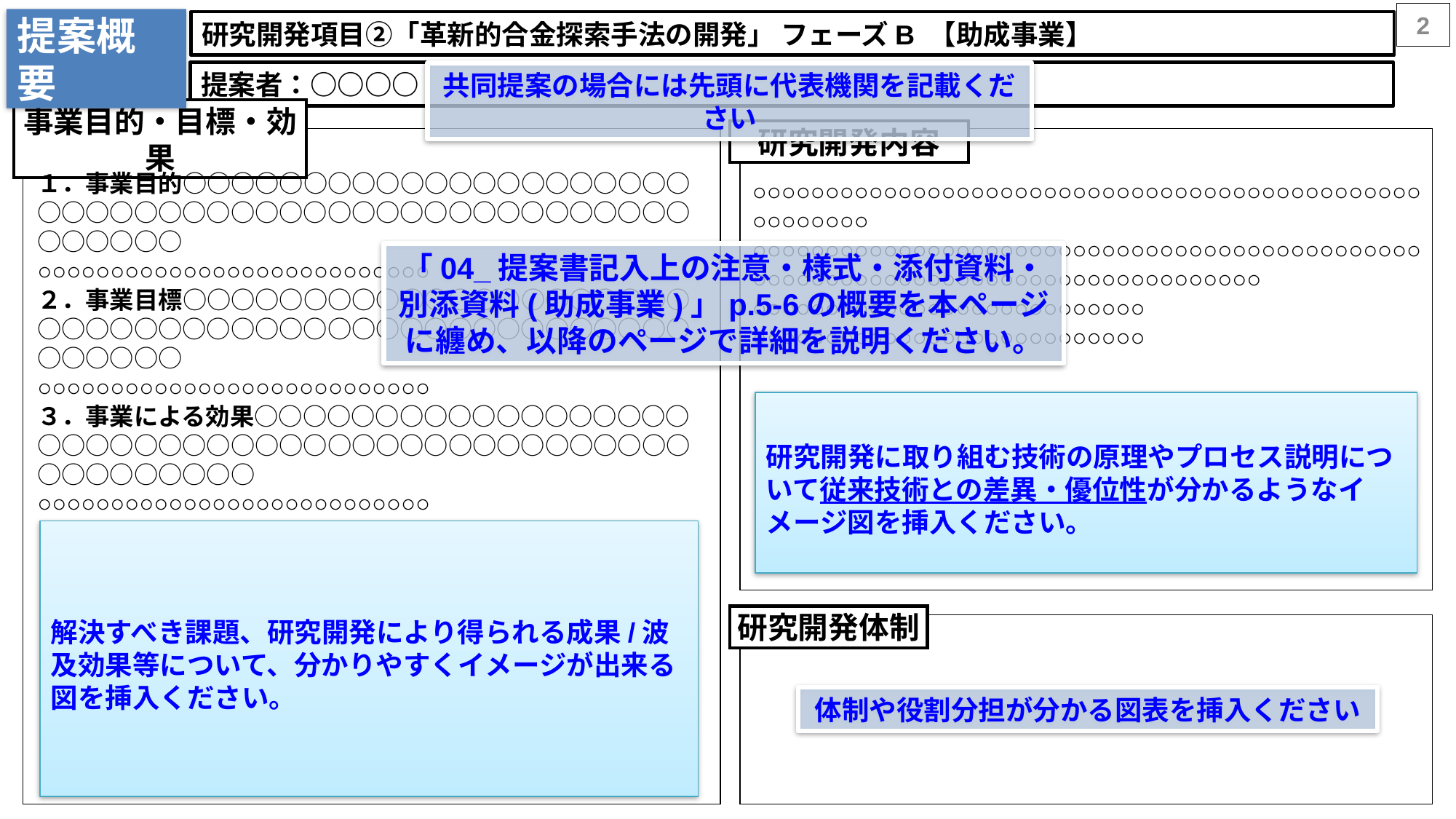

2
提案概要
研究開発項目②「革新的合金探索手法の開発」 フェーズB 【助成事業】
提案者：○○○○
共同提案の場合には先頭に代表機関を記載ください
事業目的・目標・効果
研究開発内容

１．事業目的○○○○○○○○○○○○○○○○○○○○○○○○○○○○○○○○○○○○○○○○○○○○○○○○○○○○○○
○○○○○○○○○○○○○○○○○○○○○○○○○○○
２．事業目標○○○○○○○○○○○○○○○○○○○○○○○○○○○○○○○○○○○○○○○○○○○○○○○○○○○○○○
○○○○○○○○○○○○○○○○○○○○○○○○○○○
３．事業による効果○○○○○○○○○○○○○○○○○○○○○○○○○○○○○○○○○○○○○○○○○○○○○○○○○○○○○○
○○○○○○○○○○○○○○○○○○○○○○○○○○○

○○○○○○○○○○○○○○○○○○○○○○○○○○○○○○○○○○○○○○○○○○○○○○○○○○○○○○
○○○○○○○○○○○○○○○○○○○○○○○○○○○○○○○○○○○○○○○○○○○○○○○○○○○○○○○○○○○○○○○○○○○○○○○○○○○○○○○○○
○○○○○○○○○○○○○○○○○○○○○○○○○○○
○○○○○○○○○○○○○○○○○○○○○○○○○○○
「04_提案書記入上の注意・様式・添付資料・別添資料(助成事業)」p.5-6の概要を本ページに纏め、以降のページで詳細を説明ください。
研究開発に取り組む技術の原理やプロセス説明について従来技術との差異・優位性が分かるようなイメージ図を挿入ください。
解決すべき課題、研究開発により得られる成果/波及効果等について、分かりやすくイメージが出来る図を挿入ください。
研究開発体制

体制や役割分担が分かる図表を挿入ください